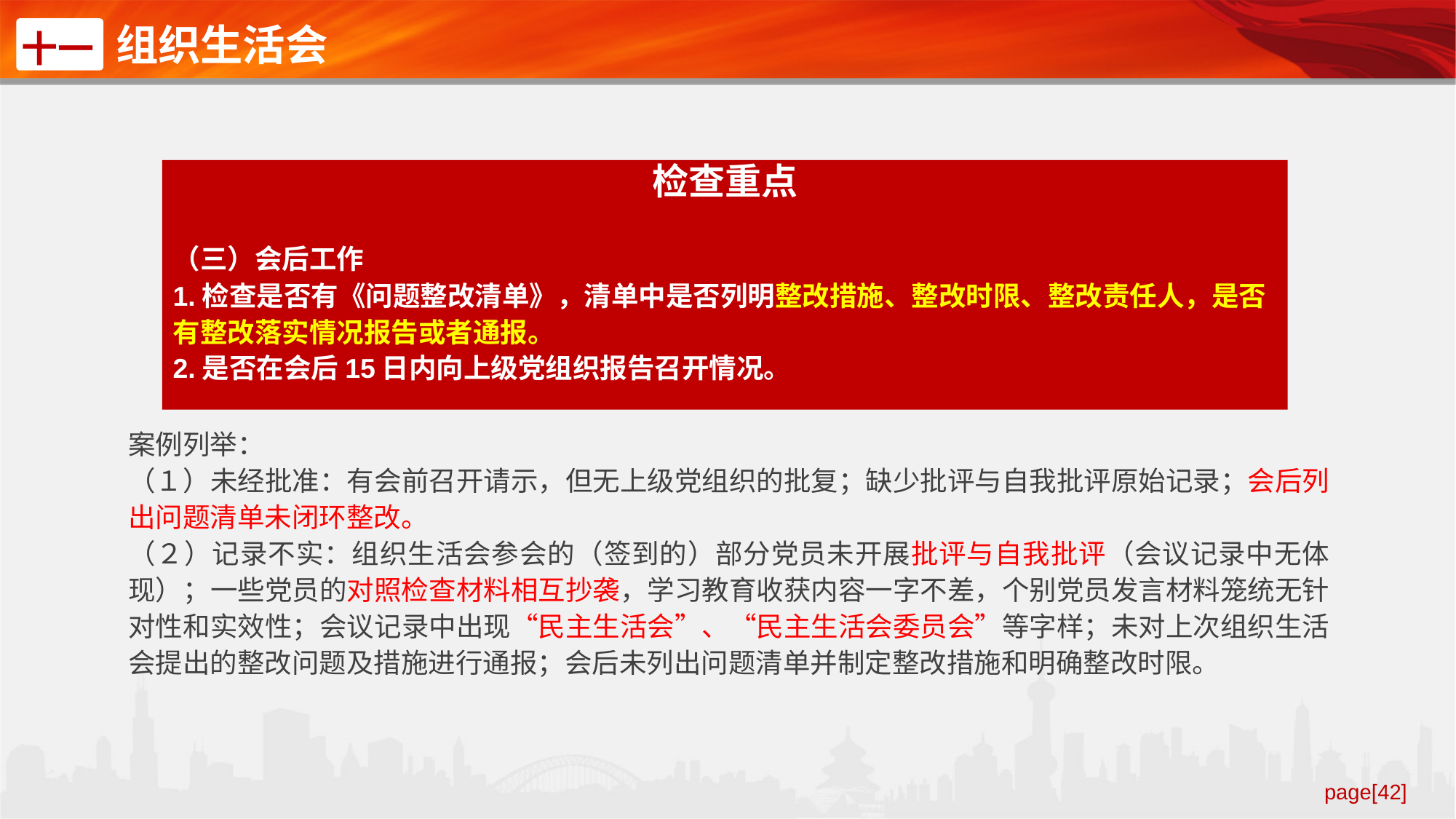

组织生活会

十一
检查重点

（三）会后工作
1.检查是否有《问题整改清单》，清单中是否列明整改措施、整改时限、整改责任人，是否有整改落实情况报告或者通报。
2.是否在会后15日内向上级党组织报告召开情况。
案例列举：
（１）未经批准：有会前召开请示，但无上级党组织的批复；缺少批评与自我批评原始记录；会后列出问题清单未闭环整改。
（２）记录不实：组织生活会参会的（签到的）部分党员未开展批评与自我批评（会议记录中无体现）；一些党员的对照检查材料相互抄袭，学习教育收获内容一字不差，个别党员发言材料笼统无针对性和实效性；会议记录中出现“民主生活会”、“民主生活会委员会”等字样；未对上次组织生活会提出的整改问题及措施进行通报；会后未列出问题清单并制定整改措施和明确整改时限。